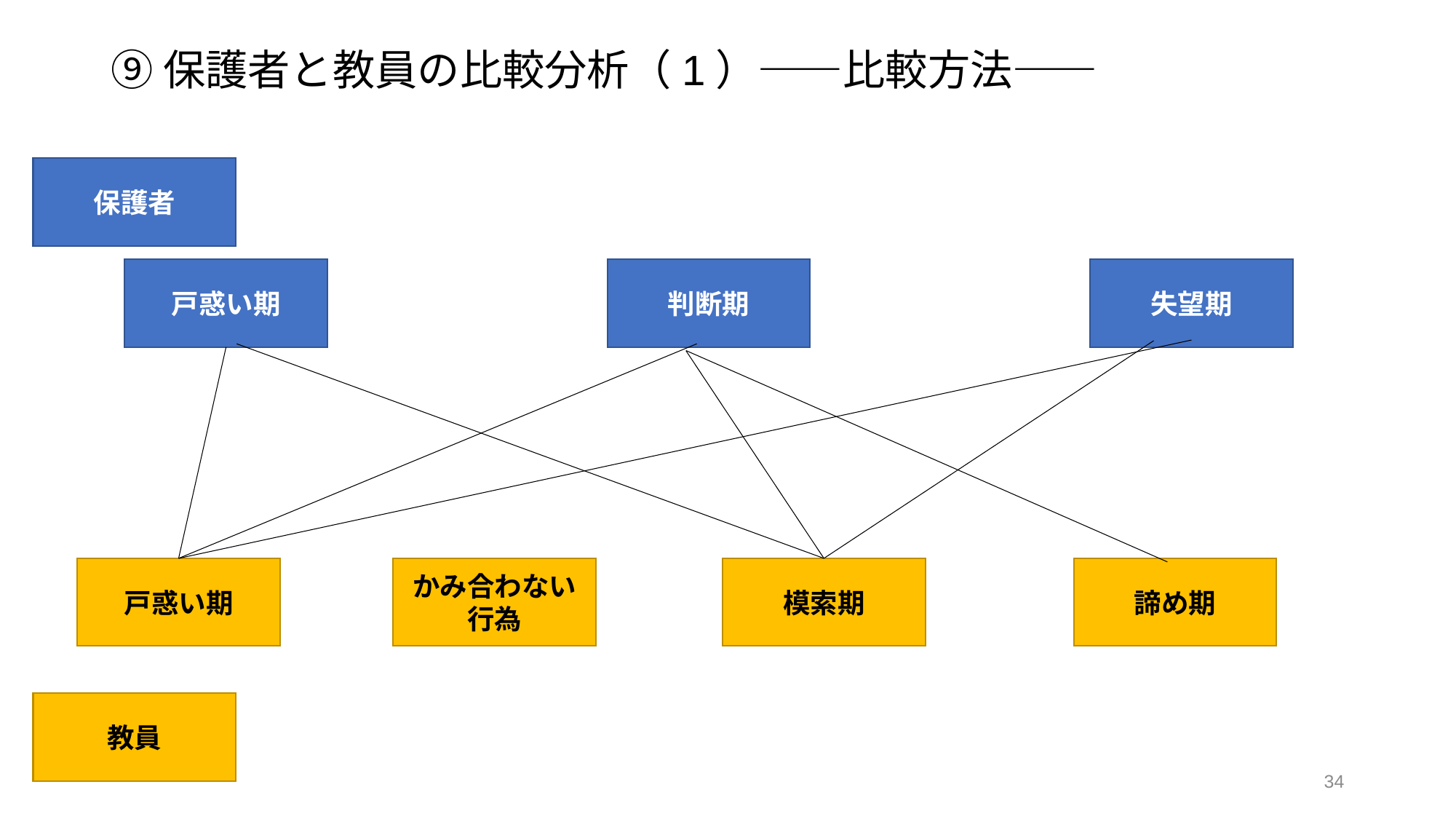

⑨保護者と教員の比較分析（1）――比較方法――
保護者
戸惑い期
判断期
失望期
戸惑い期
かみ合わない行為
模索期
諦め期
教員
34